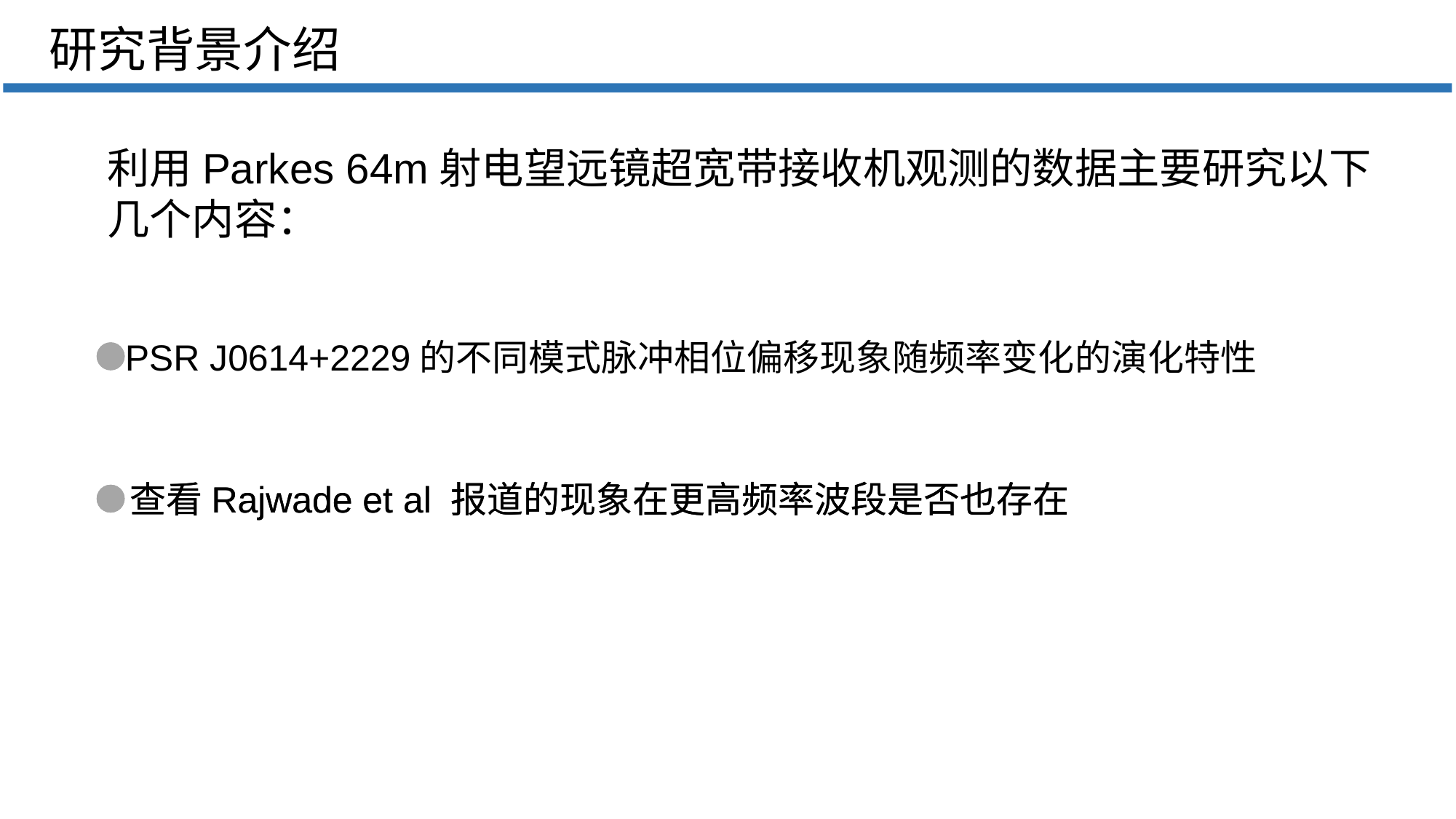

研究背景介绍

利用Parkes 64m射电望远镜超宽带接收机观测的数据主要研究以下几个内容：
 PSR J0614+2229的不同模式脉冲相位偏移现象随频率变化的演化特性

 查看Rajwade et al 报道的现象在更高频率波段是否也存在

 查看Rajwade et al 报道的现象在更高频率波段是否也存在